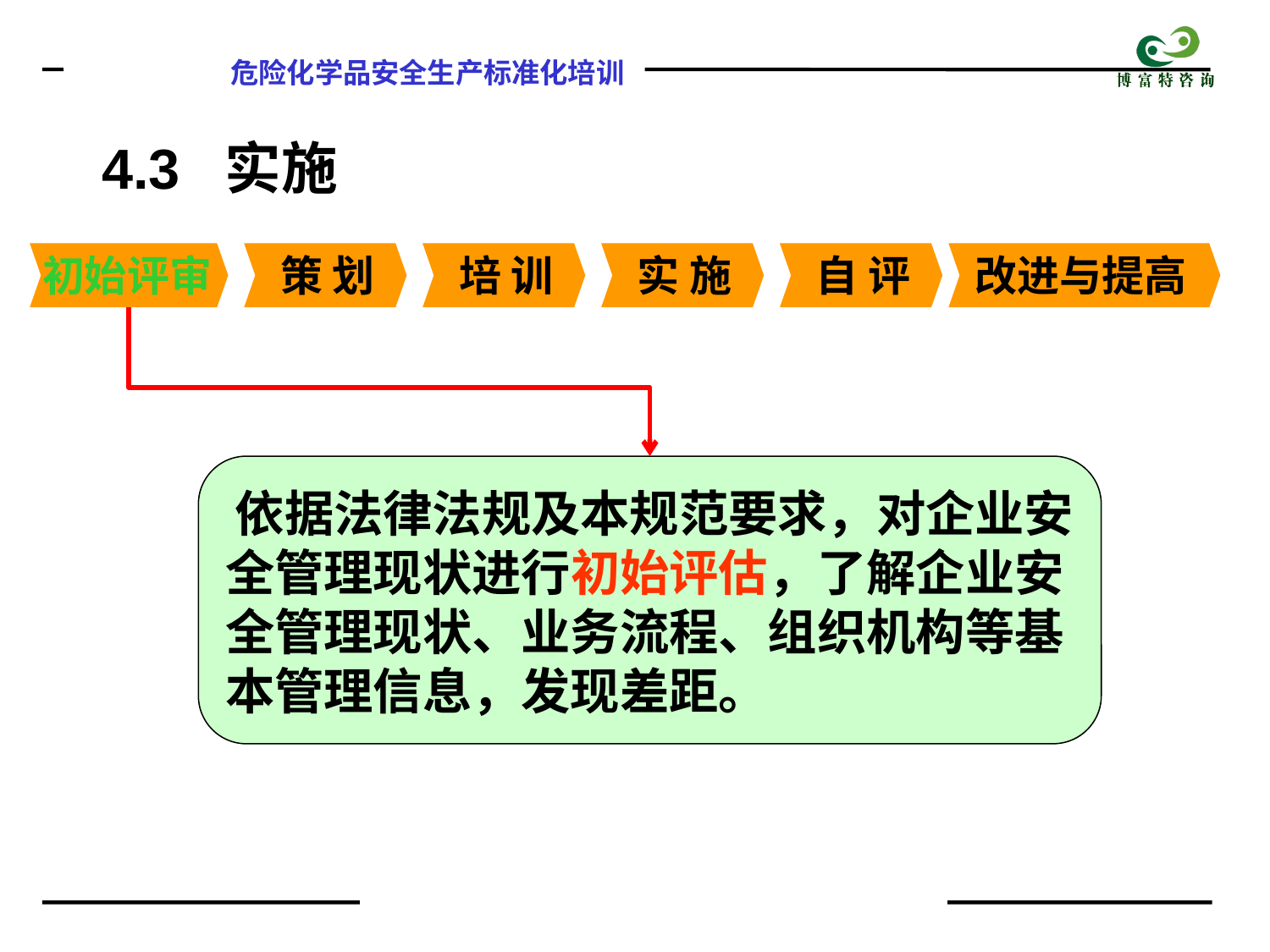

4.3  实施

初始评审

策 划

培 训

实 施

自 评

改进与提高

  依据法律法规及本规范要求，对企业安全管理现状进行初始评估，了解企业安全管理现状、业务流程、组织机构等基本管理信息，发现差距。